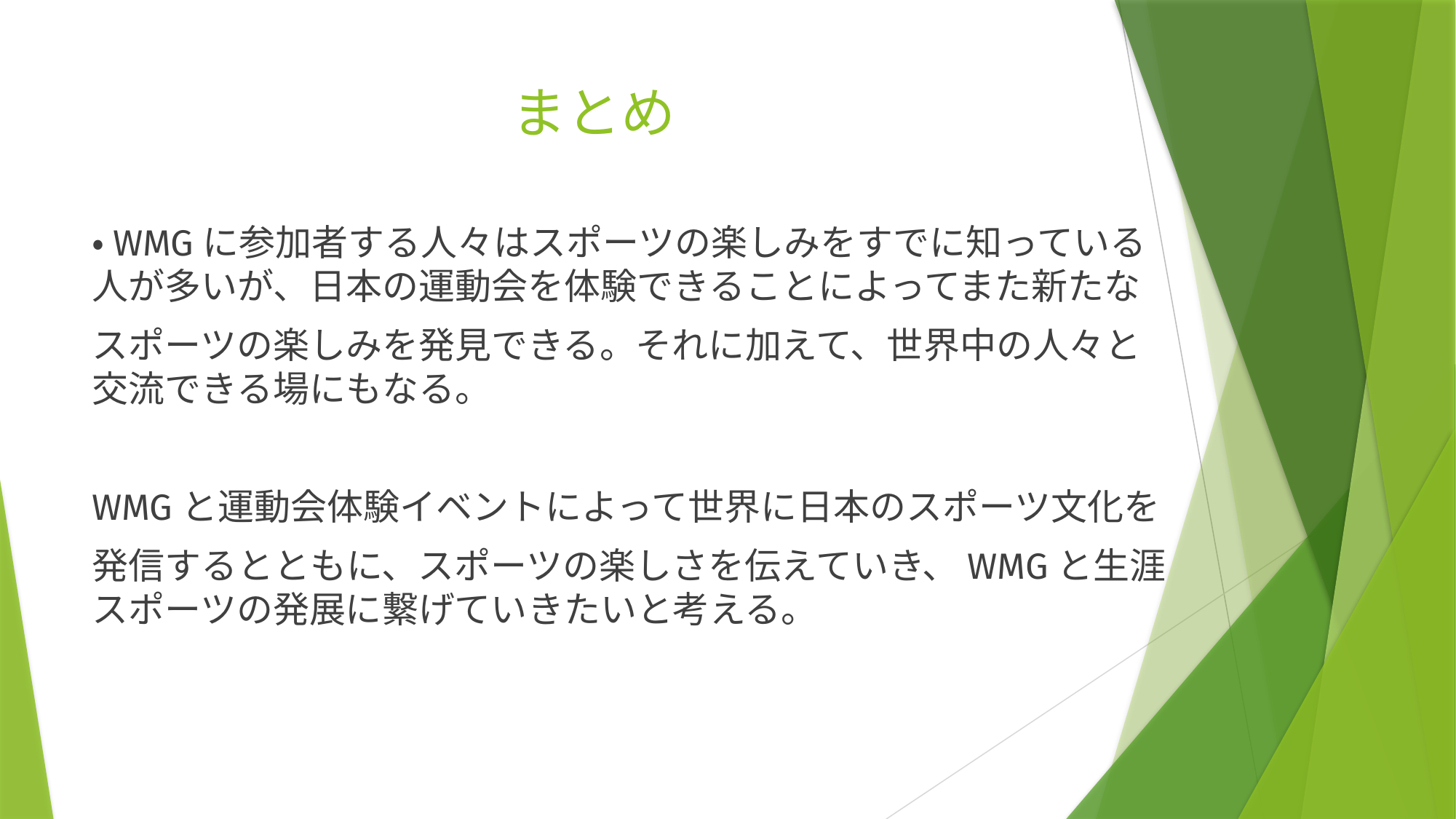

# まとめ
・WMGに参加者する人々はスポーツの楽しみをすでに知っている人が多いが、日本の運動会を体験できることによってまた新たな
スポーツの楽しみを発見できる。それに加えて、世界中の人々と交流できる場にもなる。

WMGと運動会体験イベントによって世界に日本のスポーツ文化を
発信するとともに、スポーツの楽しさを伝えていき、WMGと生涯スポーツの発展に繋げていきたいと考える。